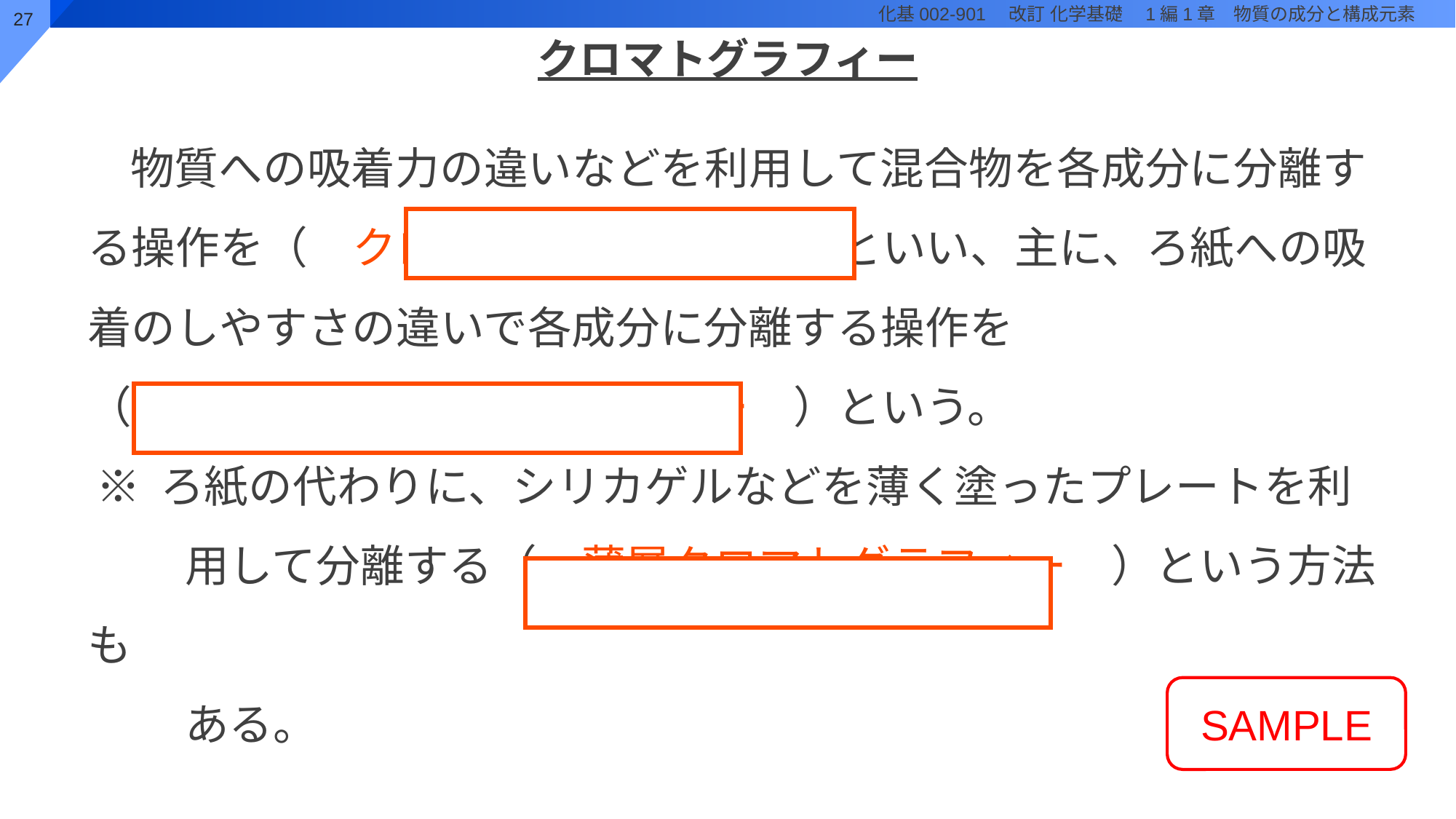

# クロマトグラフィー
物質への吸着力の違いなどを利用して混合物を各成分に分離する操作を（　クロマトグラフィー　）といい、主に、ろ紙への吸着のしやすさの違いで各成分に分離する操作を
（　ペーパークロマトグラフィー　）という。
※ ろ紙の代わりに、シリカゲルなどを薄く塗ったプレートを利
　　用して分離する（　薄層クロマトグラフィー　）という方法も
　　ある。

SAMPLE